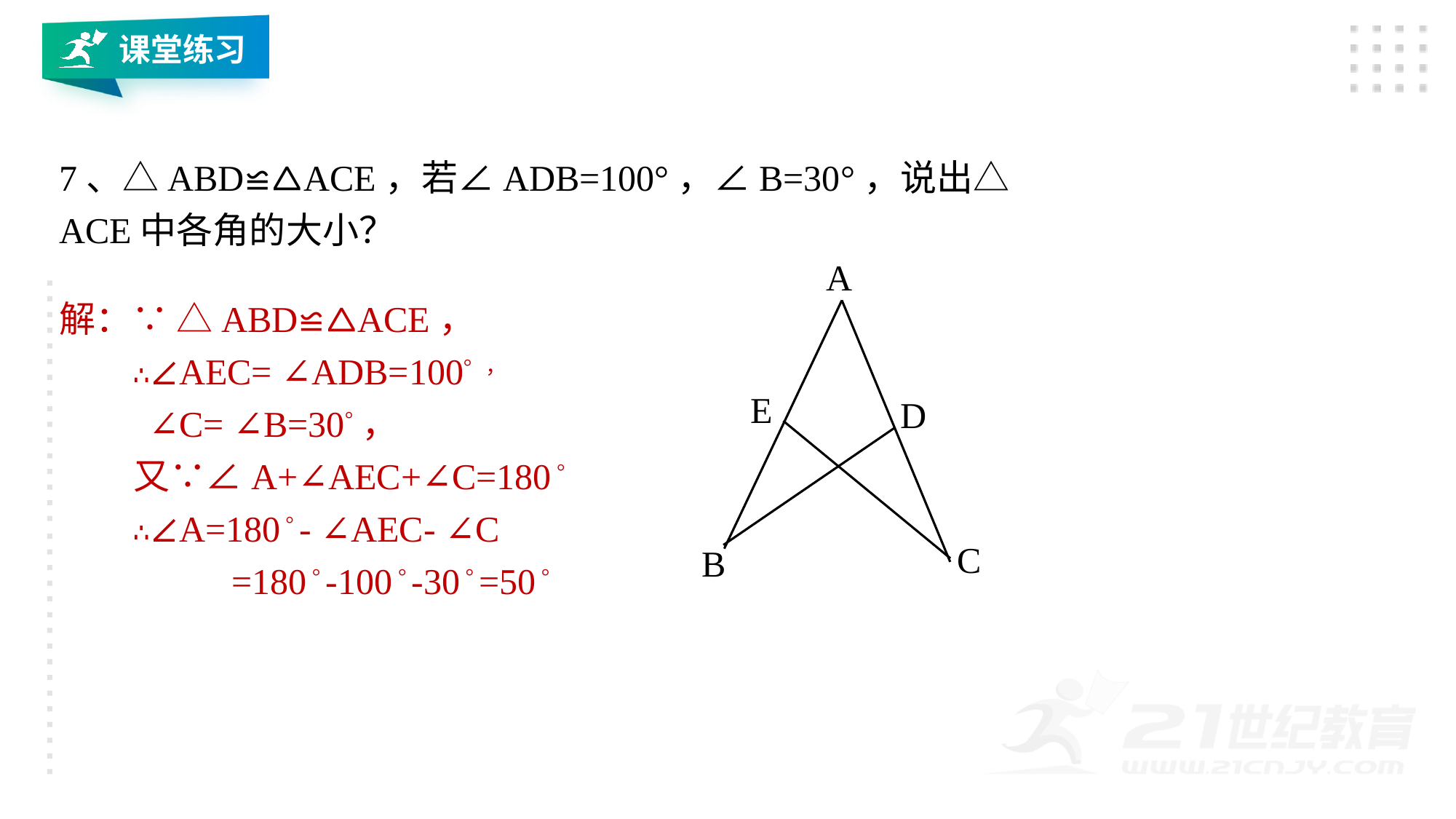

课堂练习
7、△ABD≌△ACE，若∠ADB=100°，∠B=30°，说出△ACE中各角的大小？
A
解：∵ △ABD≌△ACE，
        ∴∠AEC= ∠ADB=100° ，
                 ∠C= ∠B=30°，
        又∵∠A+∠AEC+∠C=180 °
        ∴∠A=180 ° - ∠AEC- ∠C
                   =180 ° -100 ° -30 ° =50 °

E
D
C
B